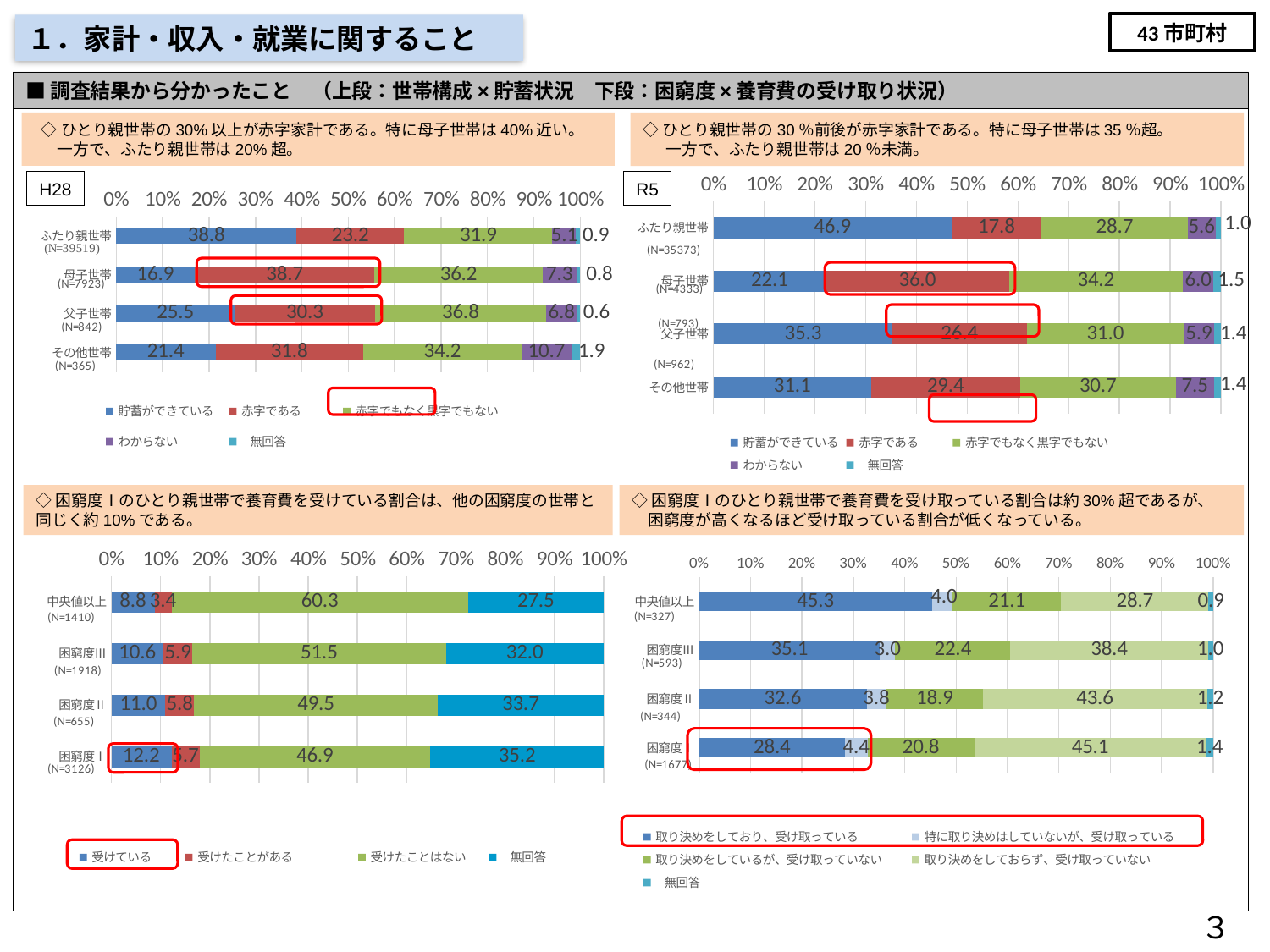

１．家計・収入・就業に関すること
43市町村
■調査結果から分かったこと　（上段：世帯構成×貯蓄状況　下段：困窮度×養育費の受け取り状況）

  ◇ひとり親世帯の30%以上が赤字家計である。特に母子世帯は40%近い。
 　一方で、ふたり親世帯は20%超。
◇ひとり親世帯の30％前後が赤字家計である。特に母子世帯は35％超。
 　一方で、ふたり親世帯は20％未満。

### Chart

| Category | 貯蓄ができている | 赤字である           | 赤字でもなく黒字でもない                 | わからない           |   無回答             |
|---|---|---|---|---|---|
| ふたり親世帯 | 38.8 | 23.2 | 31.9 | 5.1 | 0.9 |
| 母子世帯 | 16.9 | 38.7 | 36.2 | 7.3 | 0.8 |
| 父子世帯 | 25.5 | 30.3 | 36.8 | 6.8 | 0.6 |
| その他世帯 | 21.4 | 31.8 | 34.2 | 10.7 | 1.9 |

### Chart

| Category | 貯蓄ができている | 赤字である           | 赤字でもなく黒字でもない                 | わからない           |   無回答             |
|---|---|---|---|---|---|
| ふたり親世帯 | 46.9 | 17.8 | 28.7 | 5.6 | 1.0 |
| 母子世帯 | 22.1 | 36.0 | 34.2 | 6.0 | 1.5 |
| 父子世帯 | 35.3 | 26.4 | 31.0 | 5.9 | 1.4 |
| その他世帯 | 31.1 | 29.4 | 30.7 | 7.5 | 1.4 |
H28
R5

◇困窮度Ⅰのひとり親世帯で養育費を受けている割合は、他の困窮度の世帯と同じく約10%である。
◇困窮度Ⅰのひとり親世帯で養育費を受け取っている割合は約30%超であるが、
　困窮度が高くなるほど受け取っている割合が低くなっている。

### Chart

| Category | 取り決めをしており、受け取っている       | 特に取り決めはしていないが、受け取っている                   | 取り決めをしているが、受け取っていない   | 取り決めをしておらず、受け取っていない   |   無回答             |
|---|---|---|---|---|---|
| 中央値以上 | 45.3 | 4.0 | 21.1 | 28.7 | 0.9 |
| 困窮度Ⅲ | 35.1 | 3.0 | 22.4 | 38.4 | 1.0 |
| 困窮度Ⅱ | 32.6 | 3.8 | 18.9 | 43.6 | 1.2 |
| 困窮度Ⅰ | 28.4 | 4.4 | 20.8 | 45.1 | 1.4 |

### Chart

| Category | 受けている       | 受けたことがある                   | 受けたことはない   |   無回答             |
|---|---|---|---|---|
| 中央値以上 | 8.8 | 3.4 | 60.3 | 27.5 |
| 困窮度Ⅲ | 10.6 | 5.9 | 51.5 | 32.0 |
| 困窮度Ⅱ | 11.0 | 5.8 | 49.5 | 33.7 |
| 困窮度Ⅰ | 12.2 | 5.7 | 46.9 | 35.2 |

３